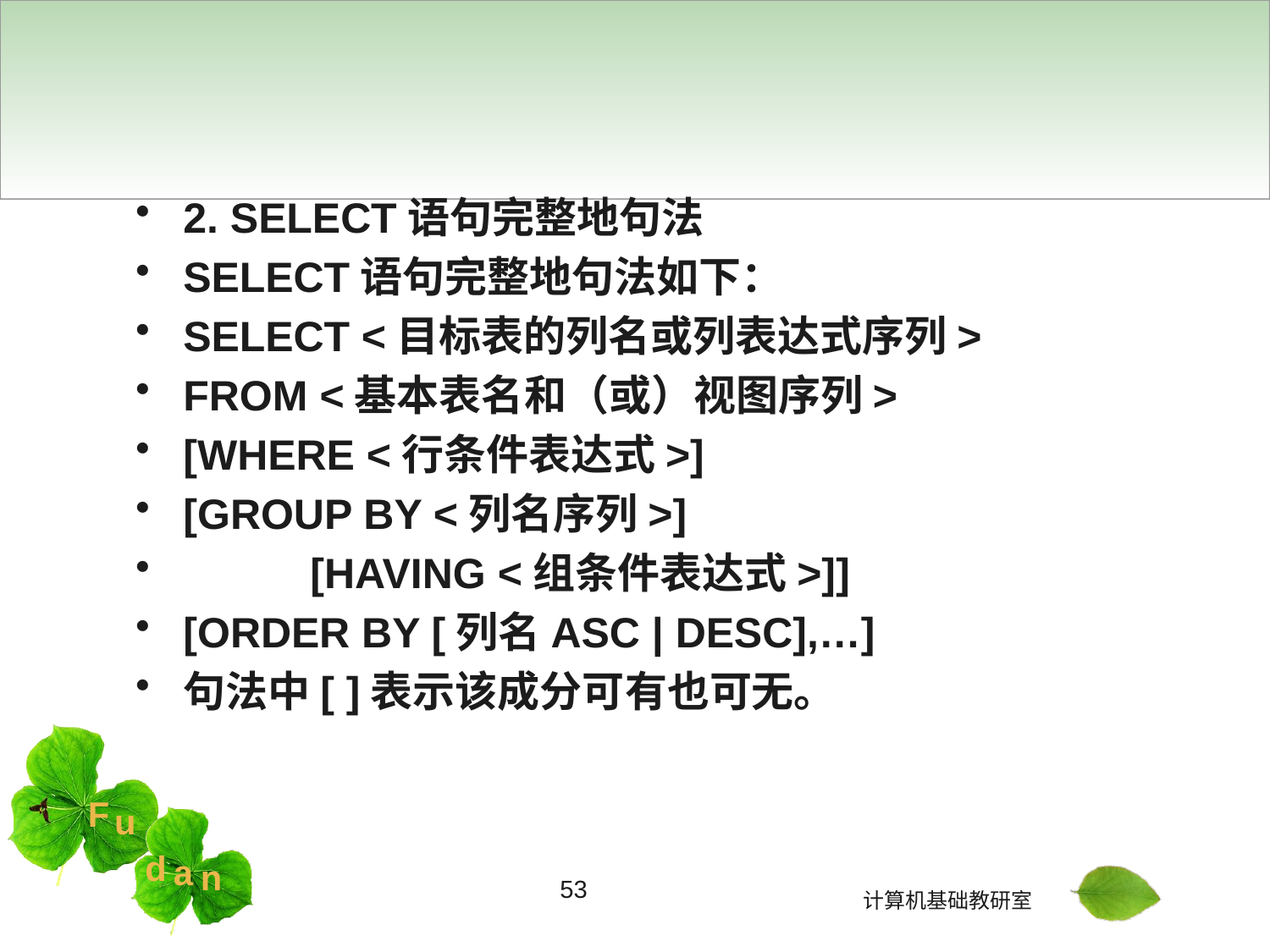

#
2. SELECT语句完整地句法
SELECT语句完整地句法如下：
SELECT <目标表的列名或列表达式序列>
FROM <基本表名和（或）视图序列>
[WHERE <行条件表达式>]
[GROUP BY <列名序列>]
	[HAVING <组条件表达式>]]
[ORDER BY [列名ASC | DESC],…]
句法中[ ]表示该成分可有也可无。

53